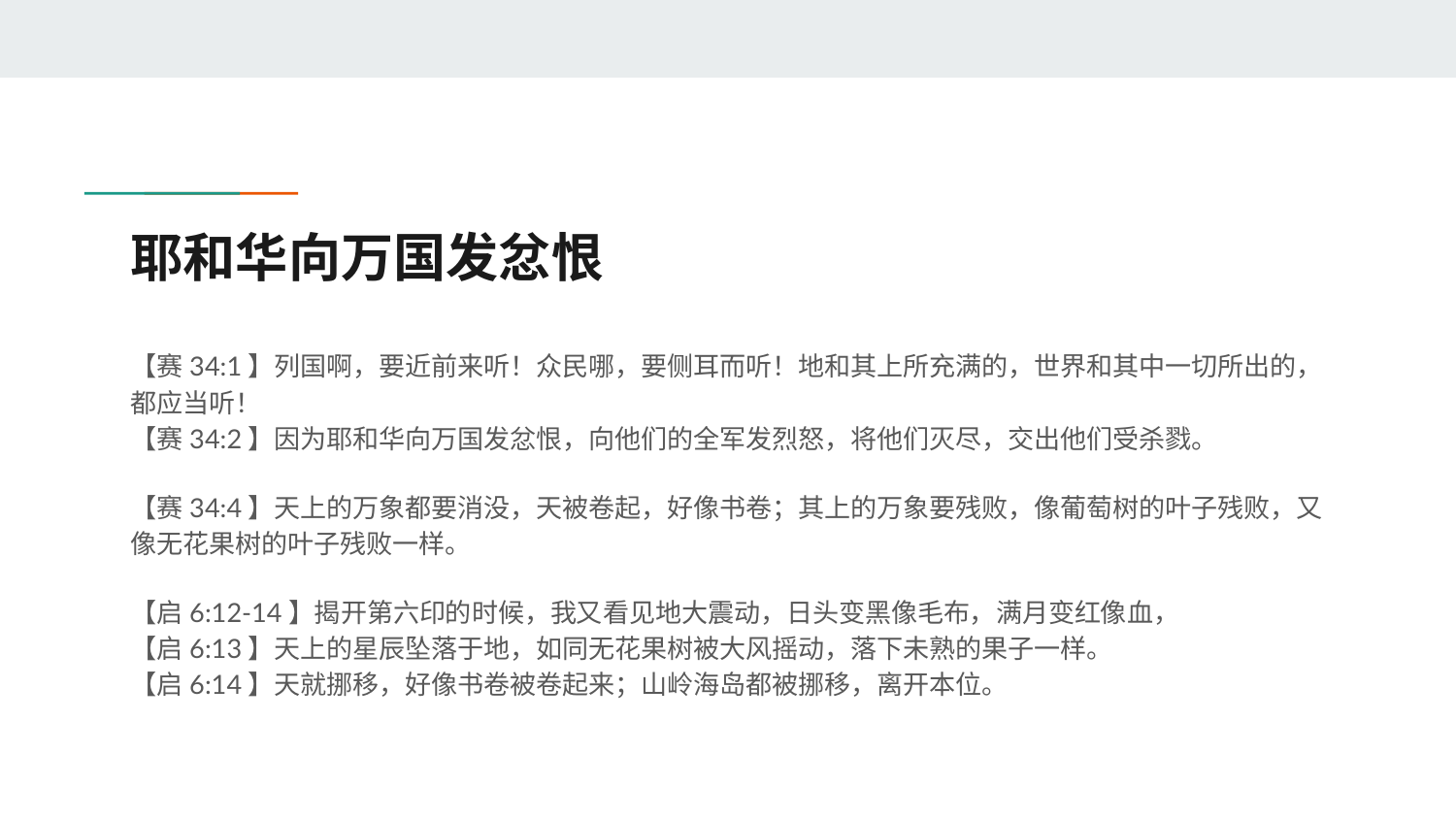

# 耶和华向万国发忿恨
【赛34:1】列国啊，要近前来听！众民哪，要侧耳而听！地和其上所充满的，世界和其中一切所出的，都应当听！
【赛34:2】因为耶和华向万国发忿恨，向他们的全军发烈怒，将他们灭尽，交出他们受杀戮。
【赛34:4】天上的万象都要消没，天被卷起，好像书卷；其上的万象要残败，像葡萄树的叶子残败，又像无花果树的叶子残败一样。
【启6:12-14】揭开第六印的时候，我又看见地大震动，日头变黑像毛布，满月变红像血，
【启6:13】天上的星辰坠落于地，如同无花果树被大风摇动，落下未熟的果子一样。
【启6:14】天就挪移，好像书卷被卷起来；山岭海岛都被挪移，离开本位。